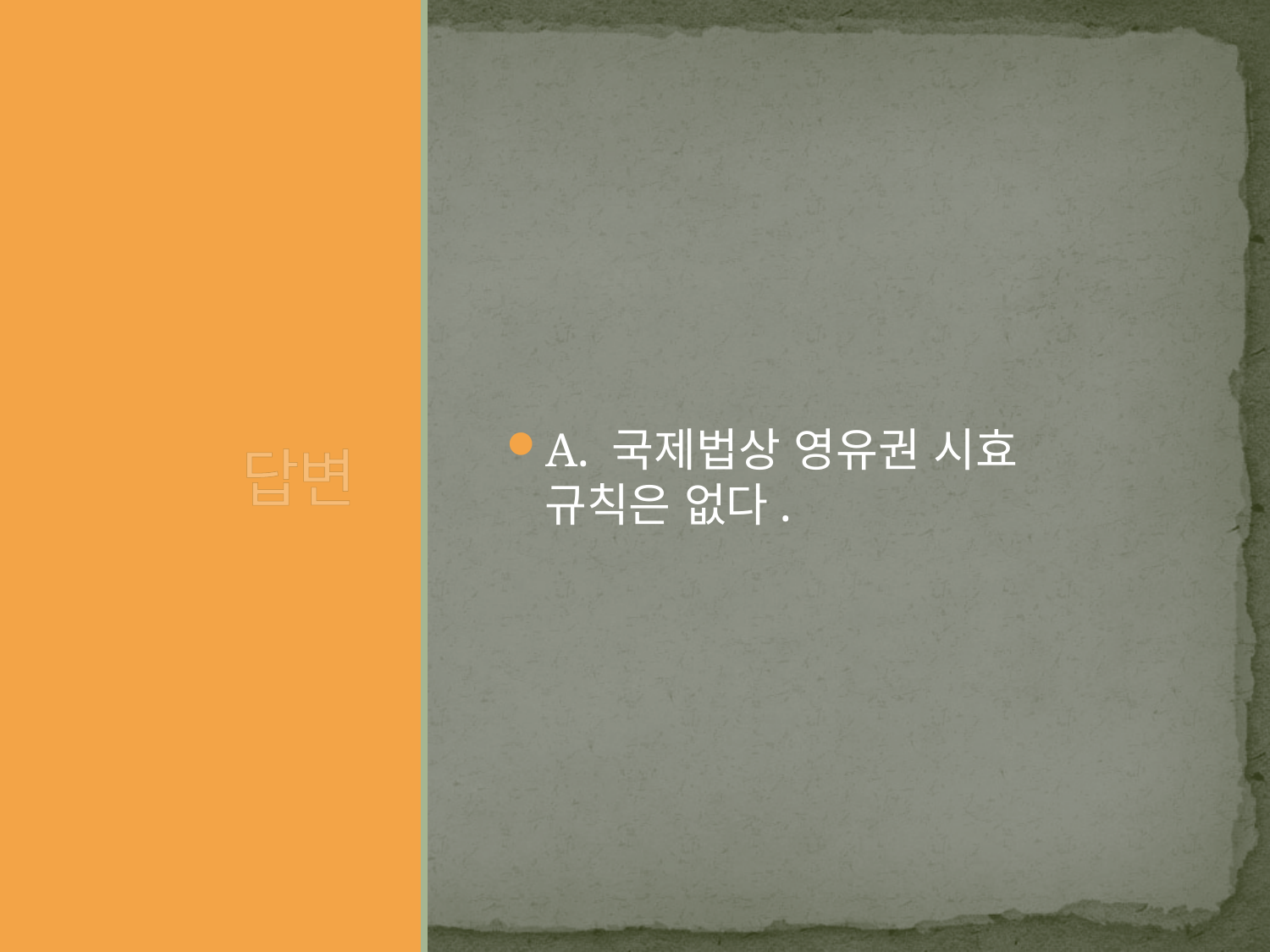

# 답변
A. 국제법상 영유권 시효 규칙은 없다.